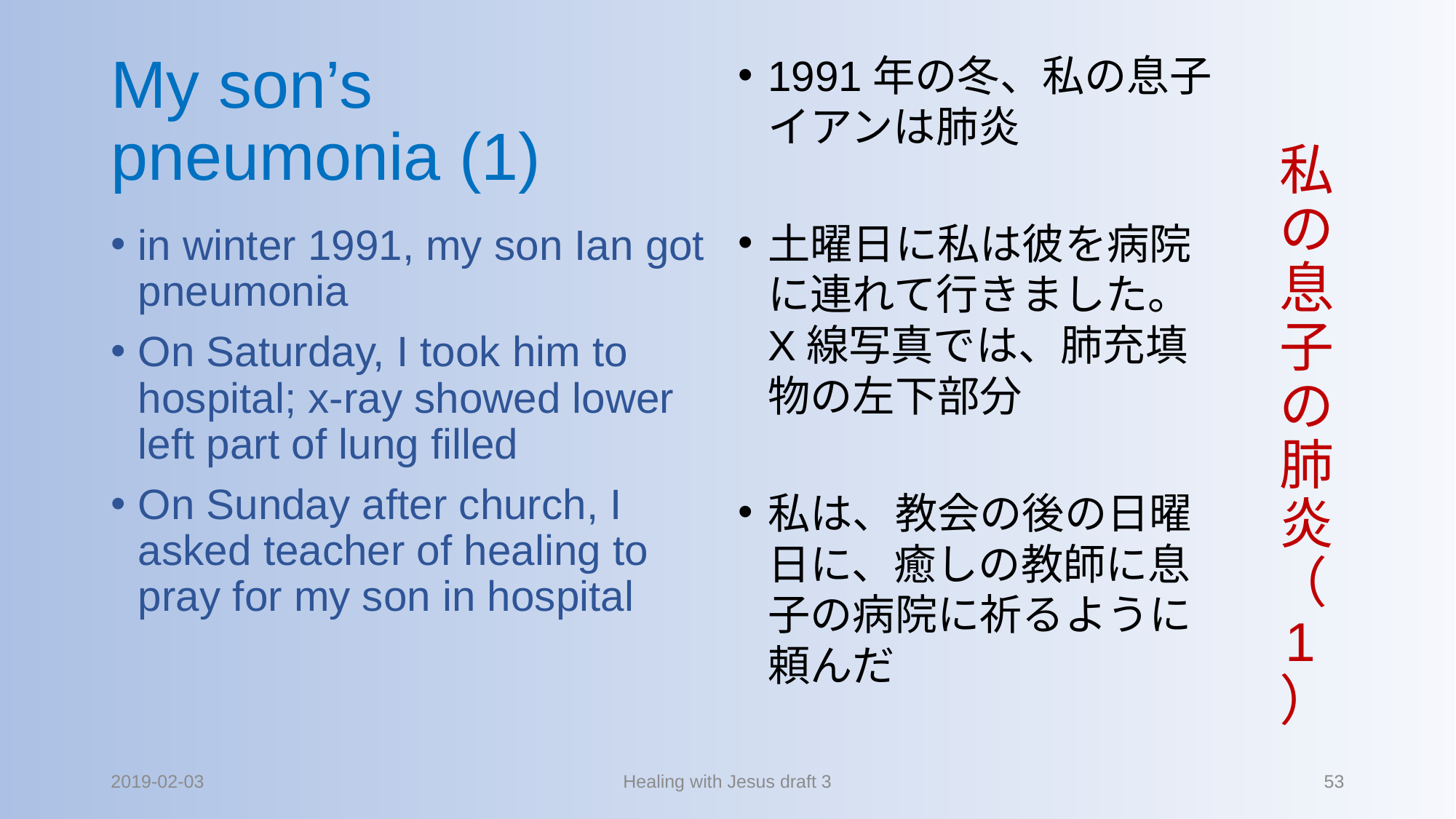

# My son’s pneumonia (1)
1991年の冬、私の息子イアンは肺炎
土曜日に私は彼を病院に連れて行きました。 X線写真では、肺充填物の左下部分
私は、教会の後の日曜日に、癒しの教師に息子の病院に祈るように頼んだ
私の息子の肺炎（1）
in winter 1991, my son Ian got pneumonia
On Saturday, I took him to hospital; x-ray showed lower left part of lung filled
On Sunday after church, I asked teacher of healing to pray for my son in hospital

2019-02-03
Healing with Jesus draft 3
53